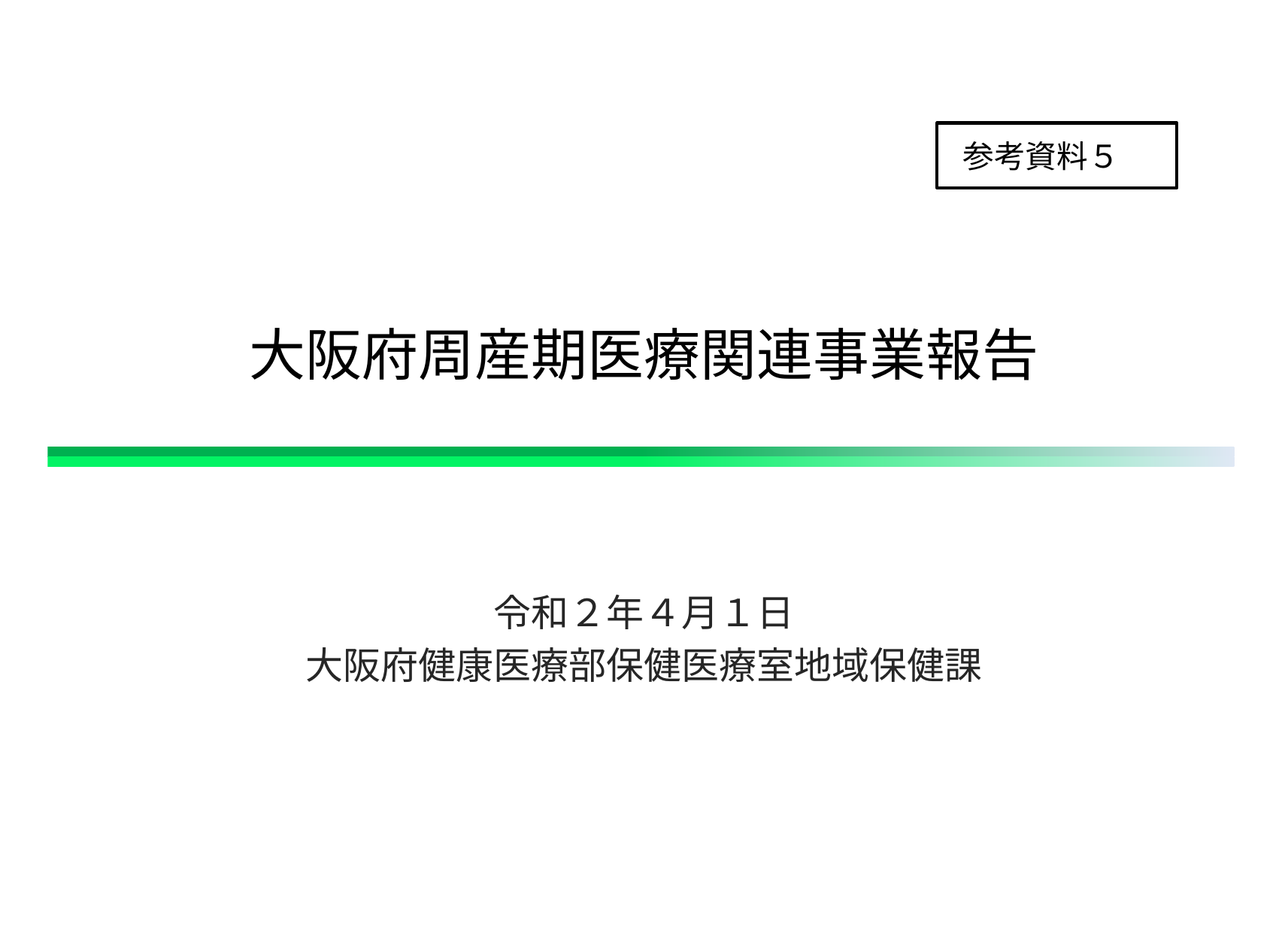

参考資料５
# 大阪府周産期医療関連事業報告
令和２年４月１日
大阪府健康医療部保健医療室地域保健課